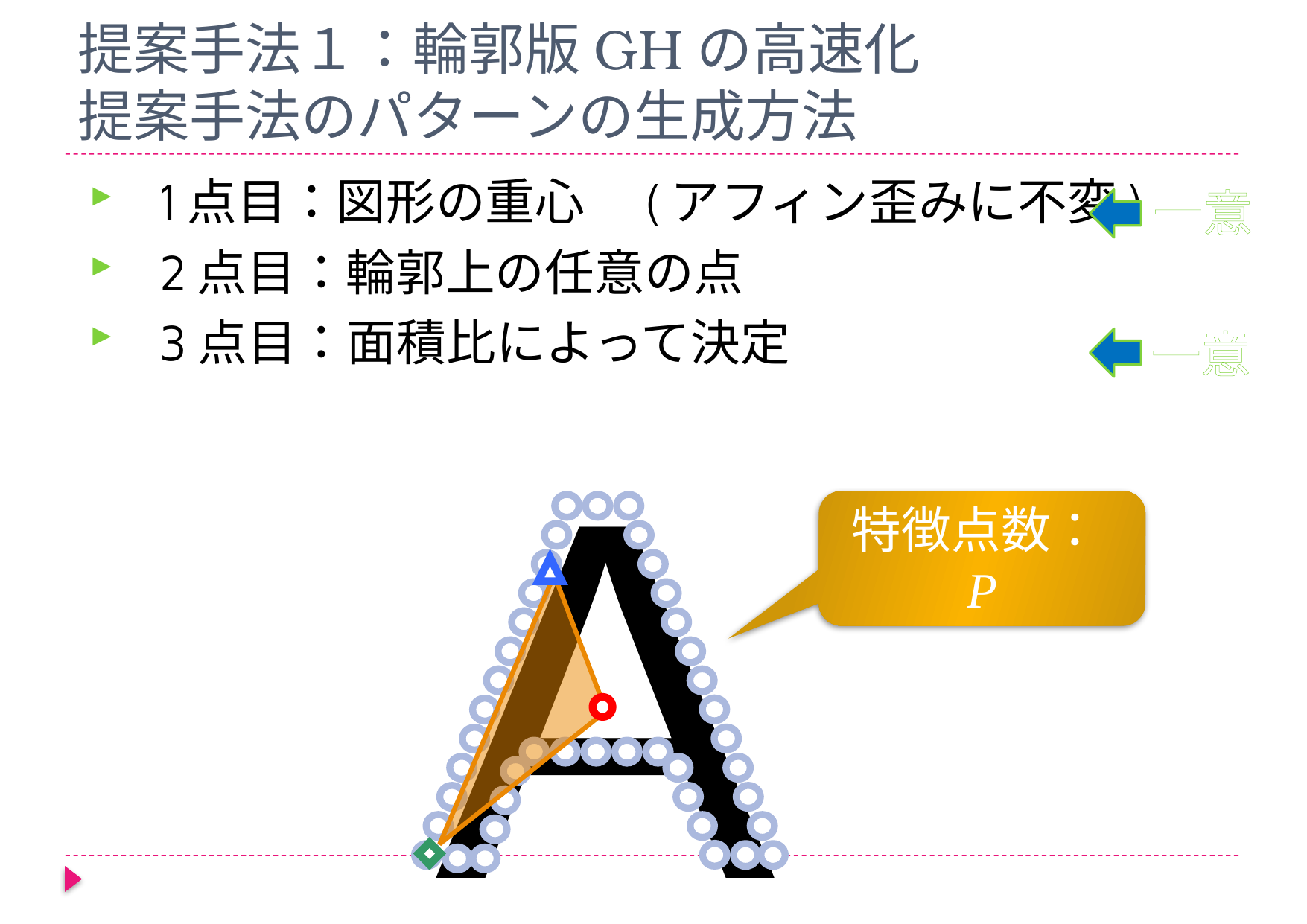

# 提案手法１：輪郭版GHの高速化 提案手法のパターンの生成方法
1点目：図形の重心　(アフィン歪みに不変)
2点目：輪郭上の任意の点
3点目：面積比によって決定
一意

一意

A
特徴点数：P